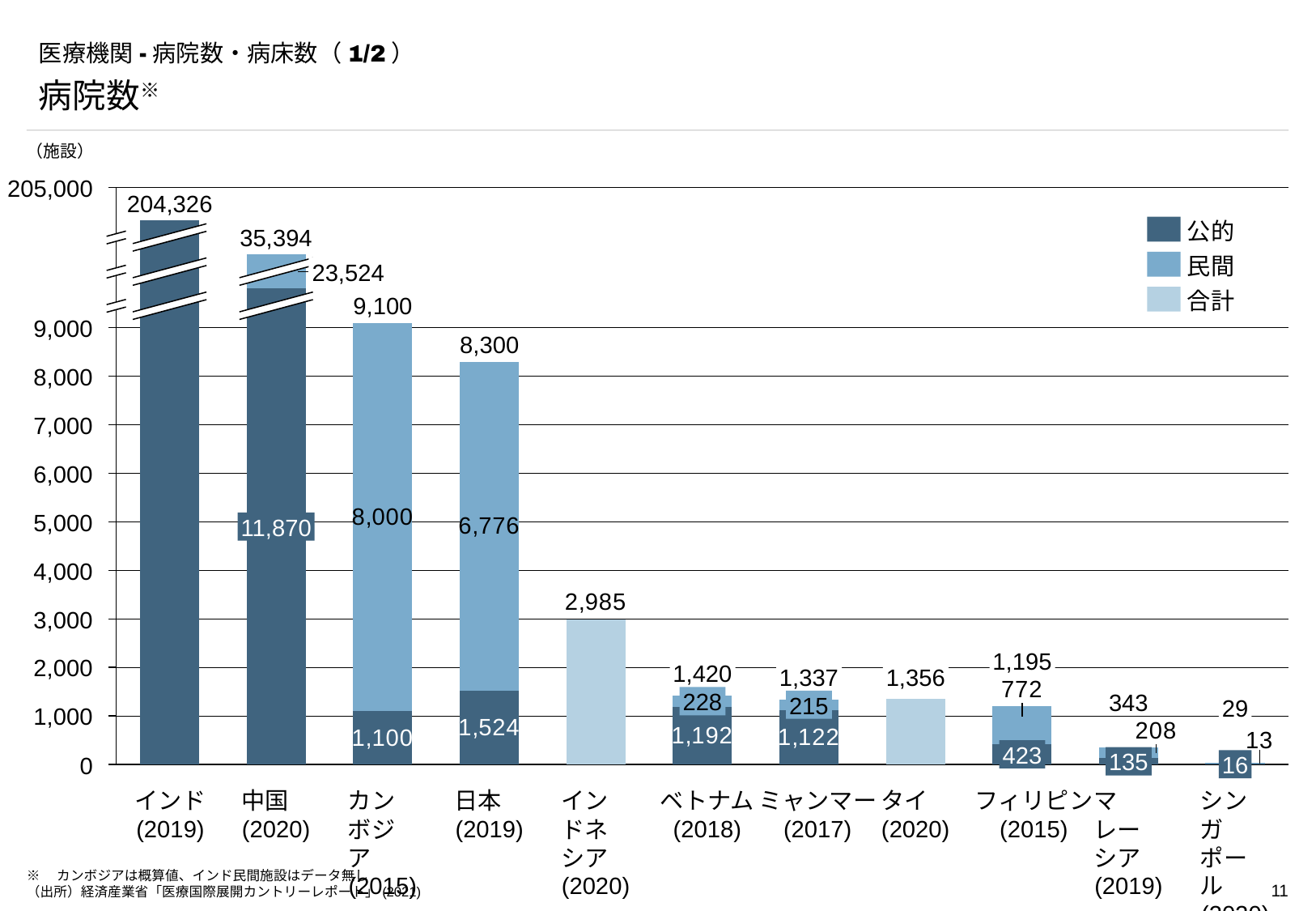

# 医療機関-病院数・病床数（1/2）
病院数※
（施設）
205,000

### Chart

| Category |  |  |
|---|---|---|
204,326
公的

35,394

民間

23,524

合計

9,100

9,000
8,300
8,000
7,000
6,000
5,000
11,870
4,000
3,000
1,195
2,000
1,420
1,337
1,356
228
343
215
29
1,000
423
135
16
0
インド
(2019)
中国
(2020)
カンボジア
(2015)
日本
(2019)
インドネシア
(2020)
ベトナム
(2018)
ミャンマー
(2017)
タイ
(2020)
フィリピン
(2015)
マレーシア
(2019)
シンガポール
(2020)
※　カンボジアは概算値、インド民間施設はデータ無し
（出所）経済産業省「医療国際展開カントリーレポート」(2021)